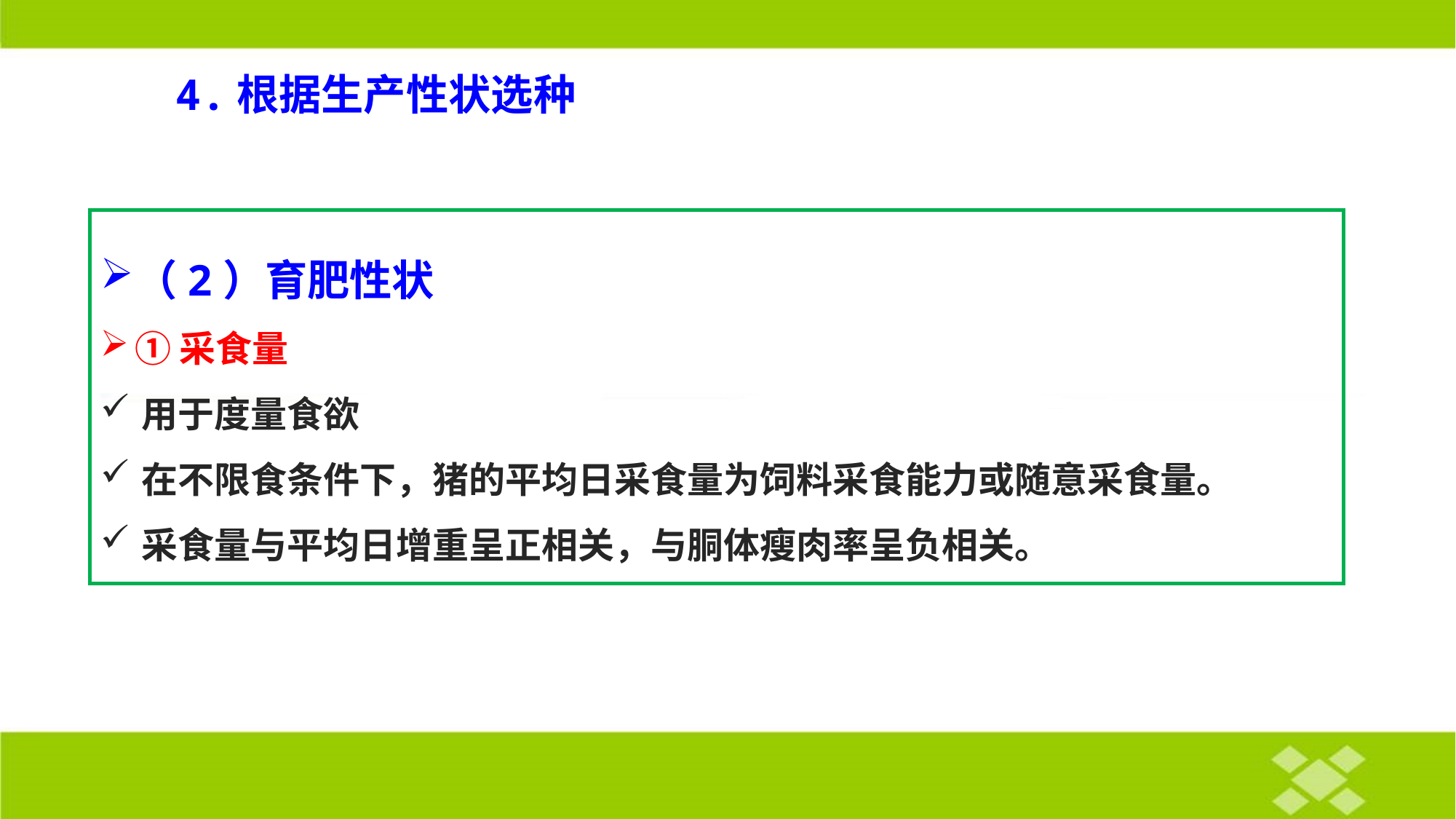

# 4.根据生产性状选种
（2）育肥性状
①采食量
用于度量食欲
在不限食条件下，猪的平均日采食量为饲料采食能力或随意采食量。
采食量与平均日增重呈正相关，与胴体瘦肉率呈负相关。